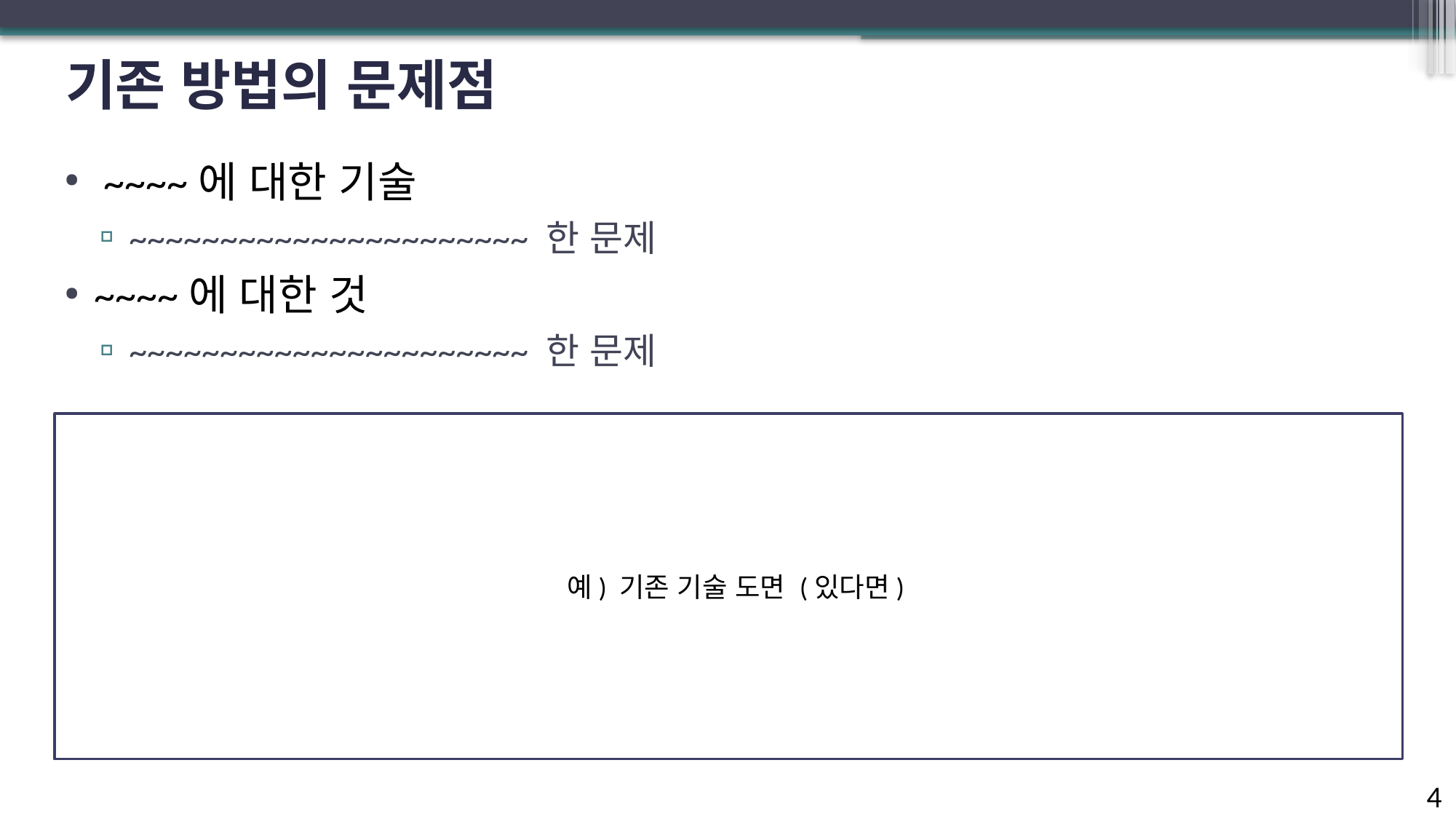

# 기존 방법의 문제점
 ~~~~에 대한 기술
~~~~~~~~~~~~~~~~~~~~~~ 한 문제
~~~~에 대한 것
~~~~~~~~~~~~~~~~~~~~~~ 한 문제

 예) 기존 기술 도면 (있다면)
4